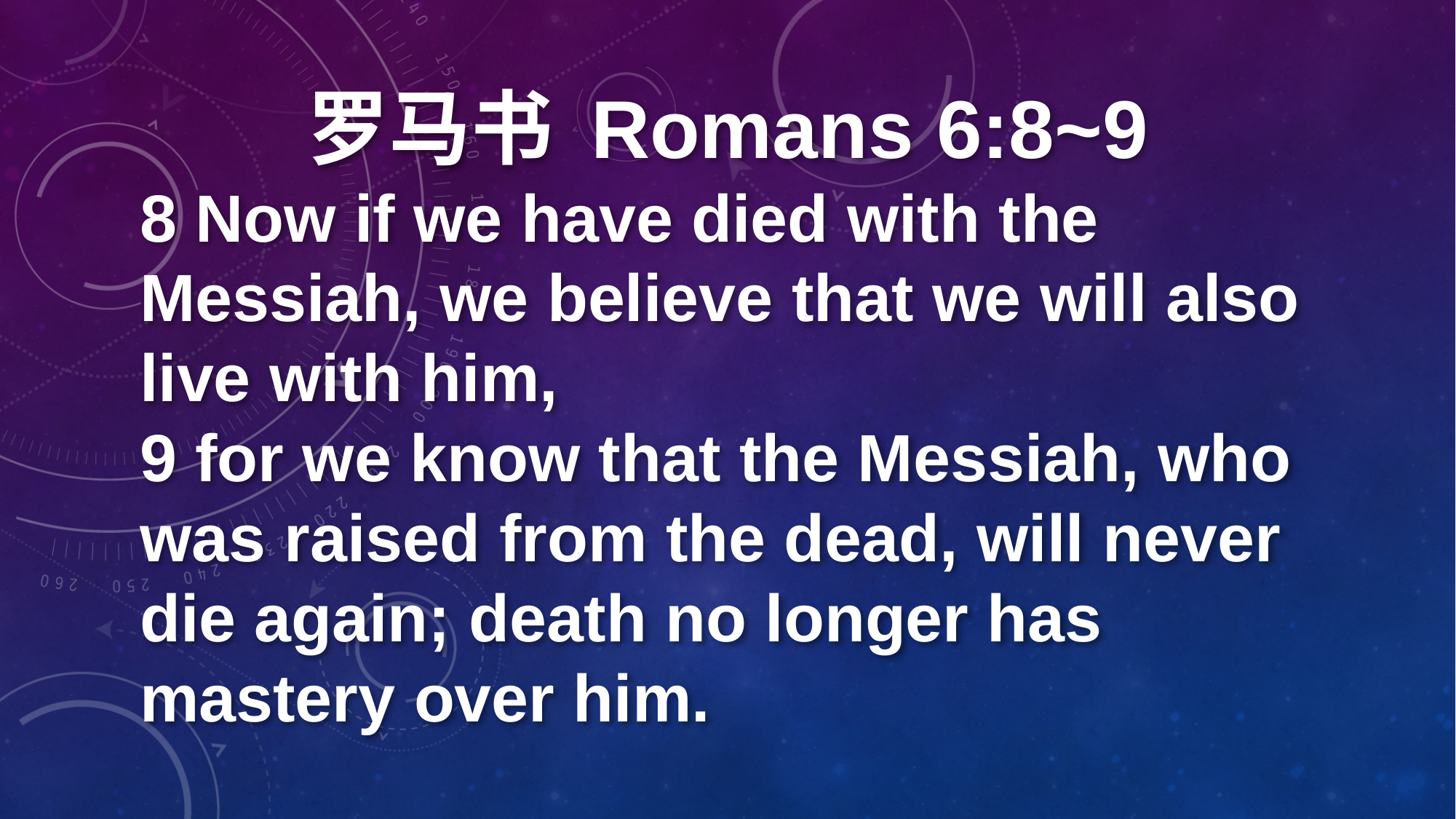

罗马书 Romans 6:8~9
8 Now if we have died with the Messiah, we believe that we will also live with him,
9 for we know that the Messiah, who was raised from the dead, will never die again; death no longer has mastery over him.